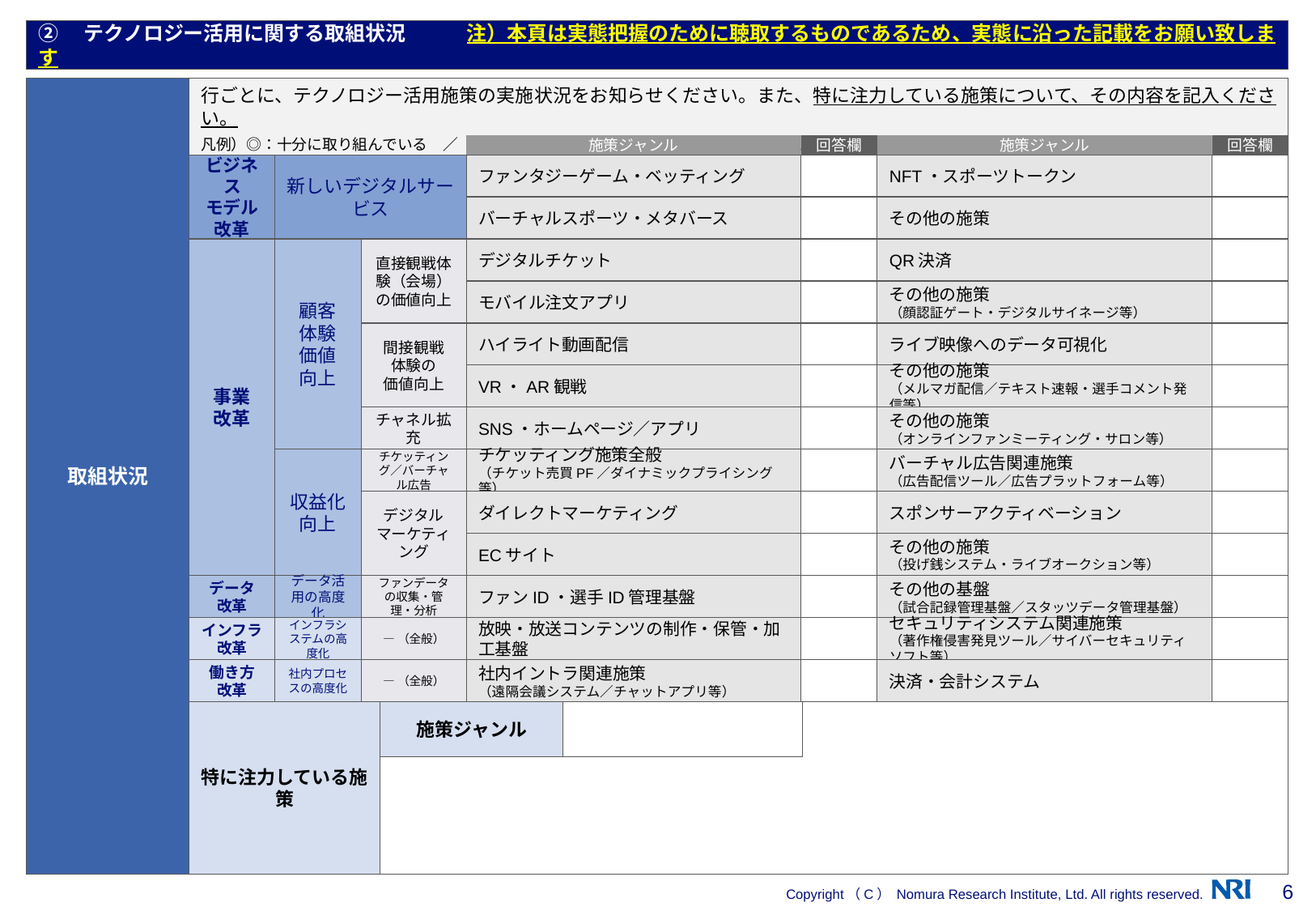

②　テクノロジー活用に関する取組状況　　　注）本頁は実態把握のために聴取するものであるため、実態に沿った記載をお願い致します
取組状況
行ごとに、テクノロジー活用施策の実施状況をお知らせください。また、特に注力している施策について、その内容を記入ください。

凡例）◎：十分に取り組んでいる　／　○：取り組んでいるが途上である／　（記載なし）：取り組めていない
施策ジャンル
回答欄
施策ジャンル
回答欄
ビジネス
モデル
改革
新しいデジタルサービス
ファンタジーゲーム・ベッティング

NFT・スポーツトークン

バーチャルスポーツ・メタバース

その他の施策

事業
改革
顧客
体験
価値
向上
直接観戦体験（会場）の価値向上
デジタルチケット

QR決済

モバイル注文アプリ

その他の施策
（顔認証ゲート・デジタルサイネージ等）

間接観戦
体験の
価値向上
ハイライト動画配信

ライブ映像へのデータ可視化

VR・AR観戦

その他の施策
（メルマガ配信／テキスト速報・選手コメント発信等）

チャネル拡充
SNS・ホームページ／アプリ

その他の施策
（オンラインファンミーティング・サロン等）

収益化
向上
チケッティング／バーチャル広告
チケッティング施策全般
（チケット売買PF／ダイナミックプライシング等）

バーチャル広告関連施策
（広告配信ツール／広告プラットフォーム等）

デジタル
マーケティング
ダイレクトマーケティング

スポンサーアクティベーション

ECサイト

その他の施策
（投げ銭システム・ライブオークション等）

データ活用の高度化
データ
改革
ファンデータの収集・管理・分析
ファンID・選手ID管理基盤

その他の基盤
（試合記録管理基盤／スタッツデータ管理基盤）

インフラシステムの高度化
インフラ
改革
―（全般）
放映・放送コンテンツの制作・保管・加工基盤

セキュリティシステム関連施策
（著作権侵害発見ツール／サイバーセキュリティソフト等）

社内プロセスの高度化
働き方
改革
―（全般）
社内イントラ関連施策
（遠隔会議システム／チャットアプリ等）

決済・会計システム

特に注力している施策

施策ジャンル